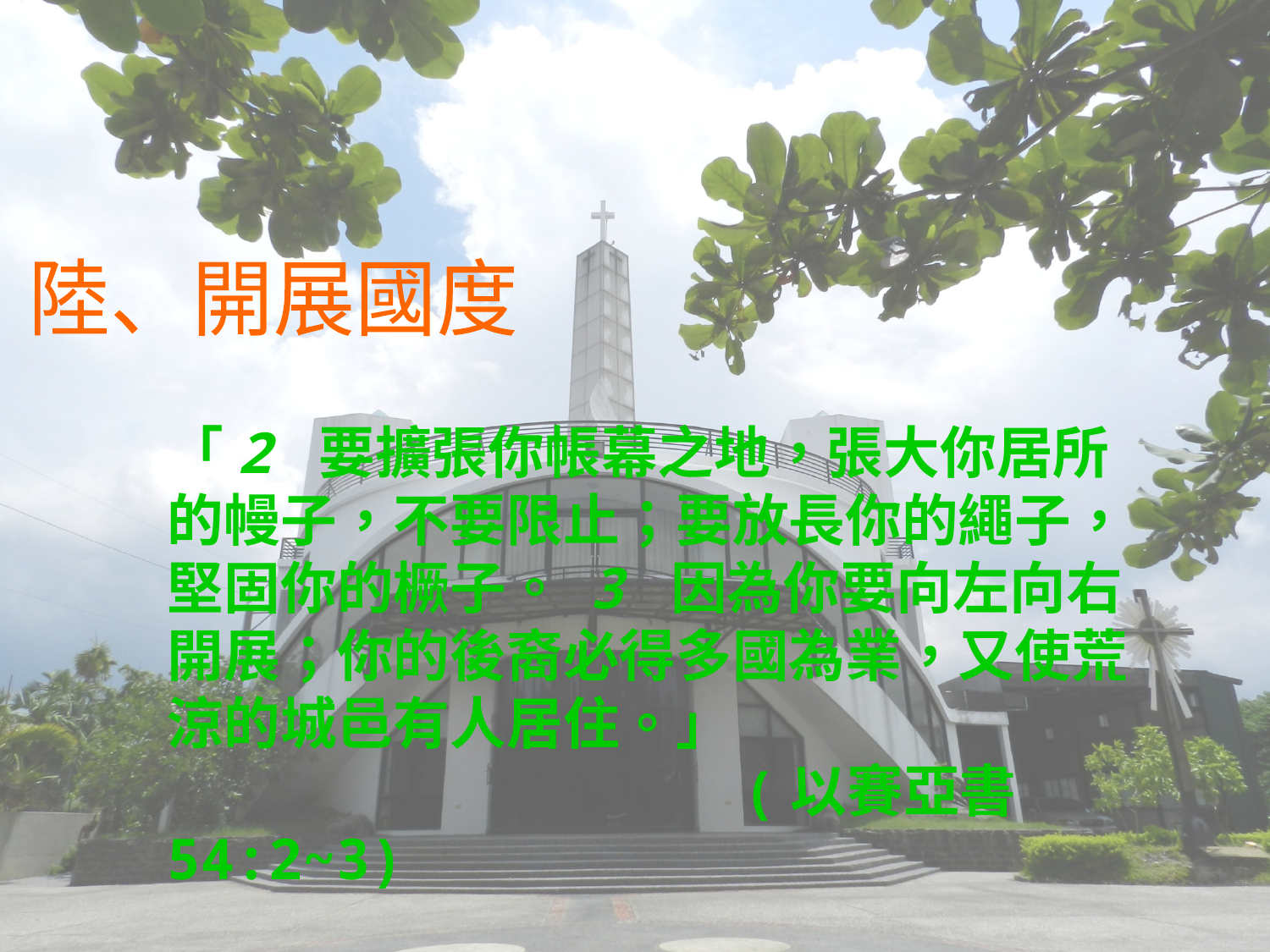

陸、開展國度
「2 要擴張你帳幕之地，張大你居所的幔子，不要限止；要放長你的繩子，堅固你的橛子。 3 因為你要向左向右開展；你的後裔必得多國為業，又使荒涼的城邑有人居住。」
                 (以賽亞書54:2~3)